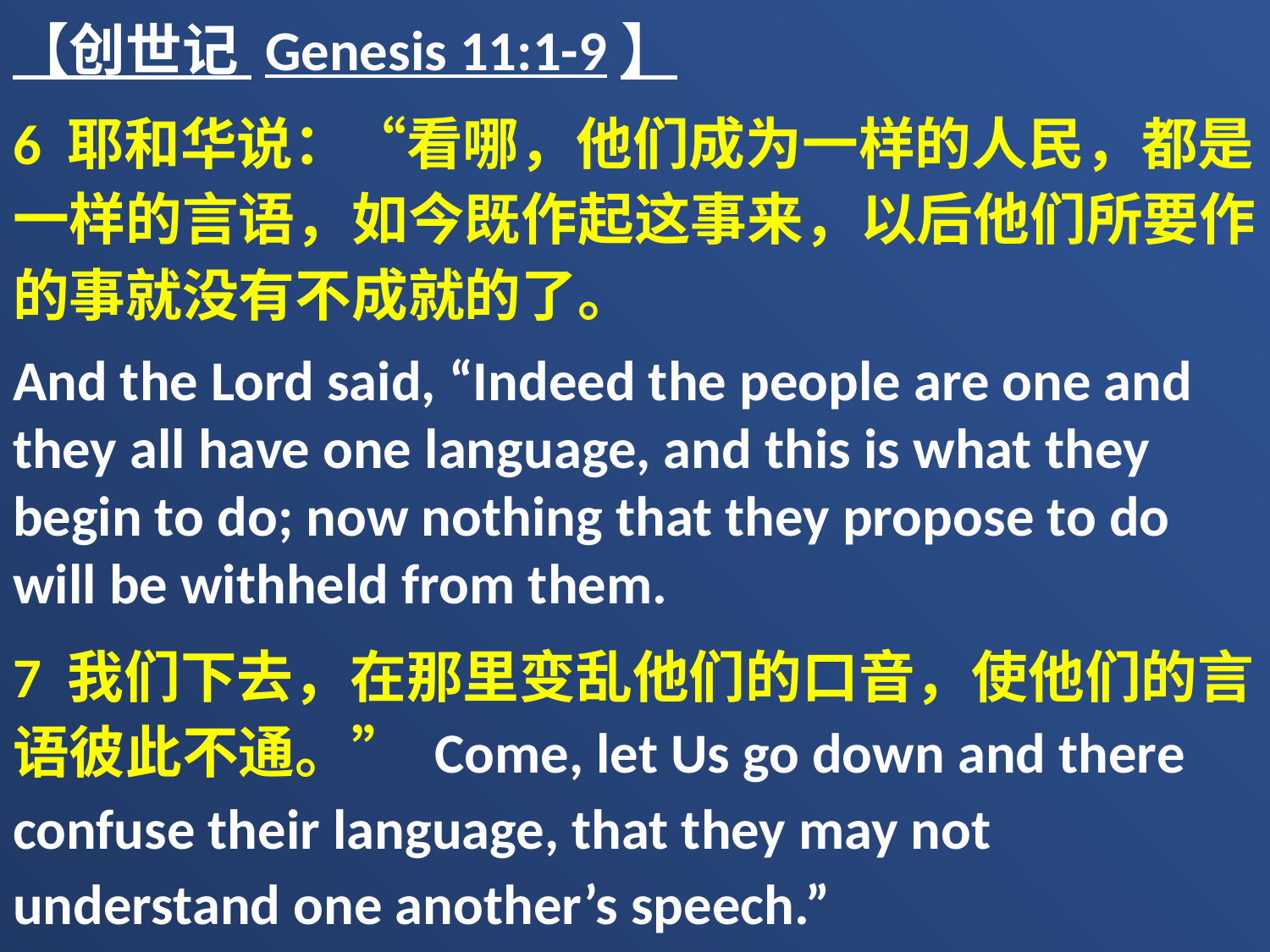

【创世记 Genesis 11:1-9】
6 耶和华说：“看哪，他们成为一样的人民，都是一样的言语，如今既作起这事来，以后他们所要作的事就没有不成就的了。
And the Lord said, “Indeed the people are one and they all have one language, and this is what they begin to do; now nothing that they propose to do will be withheld from them.
7 我们下去，在那里变乱他们的口音，使他们的言语彼此不通。” Come, let Us go down and there confuse their language, that they may not understand one another’s speech.”